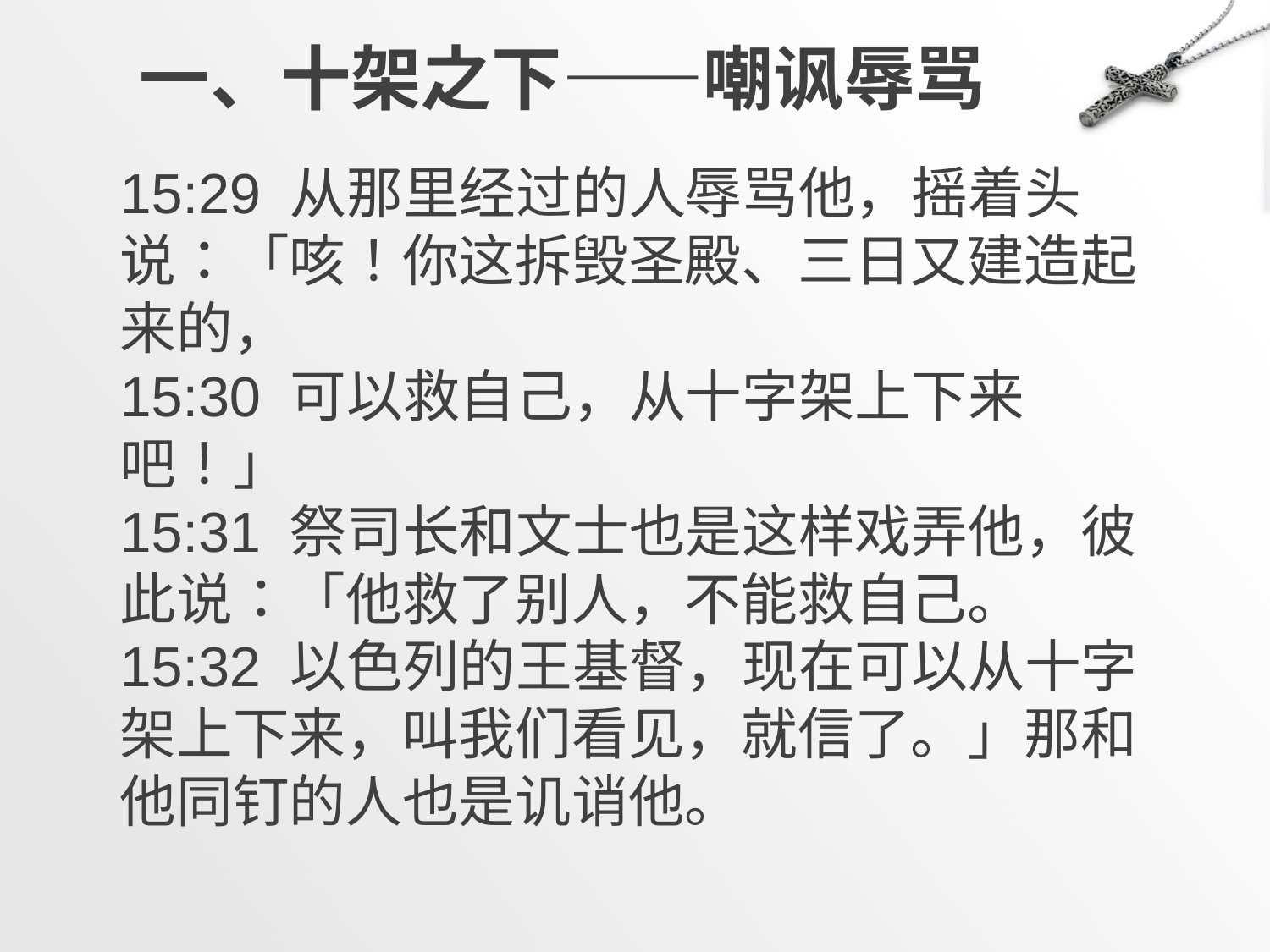

# 一、十架之下——嘲讽辱骂
15:29 从那里经过的人辱骂他，摇着头说：「咳！你这拆毁圣殿、三日又建造起来的，
15:30 可以救自己，从十字架上下来吧！」
15:31 祭司长和文士也是这样戏弄他，彼此说：「他救了别人，不能救自己。
15:32 以色列的王基督，现在可以从十字架上下来，叫我们看见，就信了。」那和他同钉的人也是讥诮他。